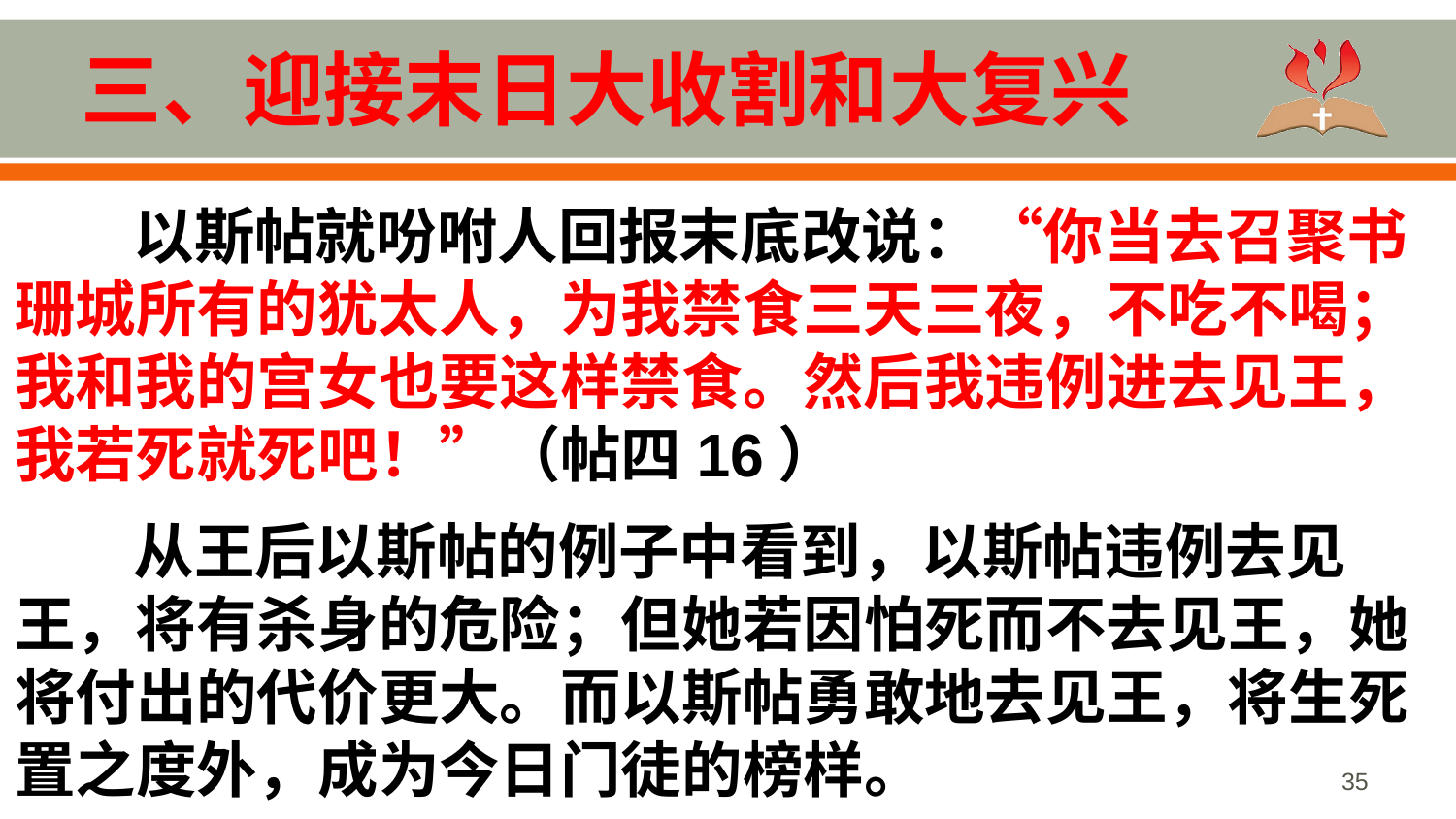

# 三、迎接末日大收割和大复兴
以斯帖就吩咐人回报末底改说：“你当去召聚书珊城所有的犹太人，为我禁食三天三夜，不吃不喝；我和我的宫女也要这样禁食。然后我违例进去见王，我若死就死吧！”（帖四16）
从王后以斯帖的例子中看到，以斯帖违例去见王，将有杀身的危险；但她若因怕死而不去见王，她将付出的代价更大。而以斯帖勇敢地去见王，将生死置之度外，成为今日门徒的榜样。

35